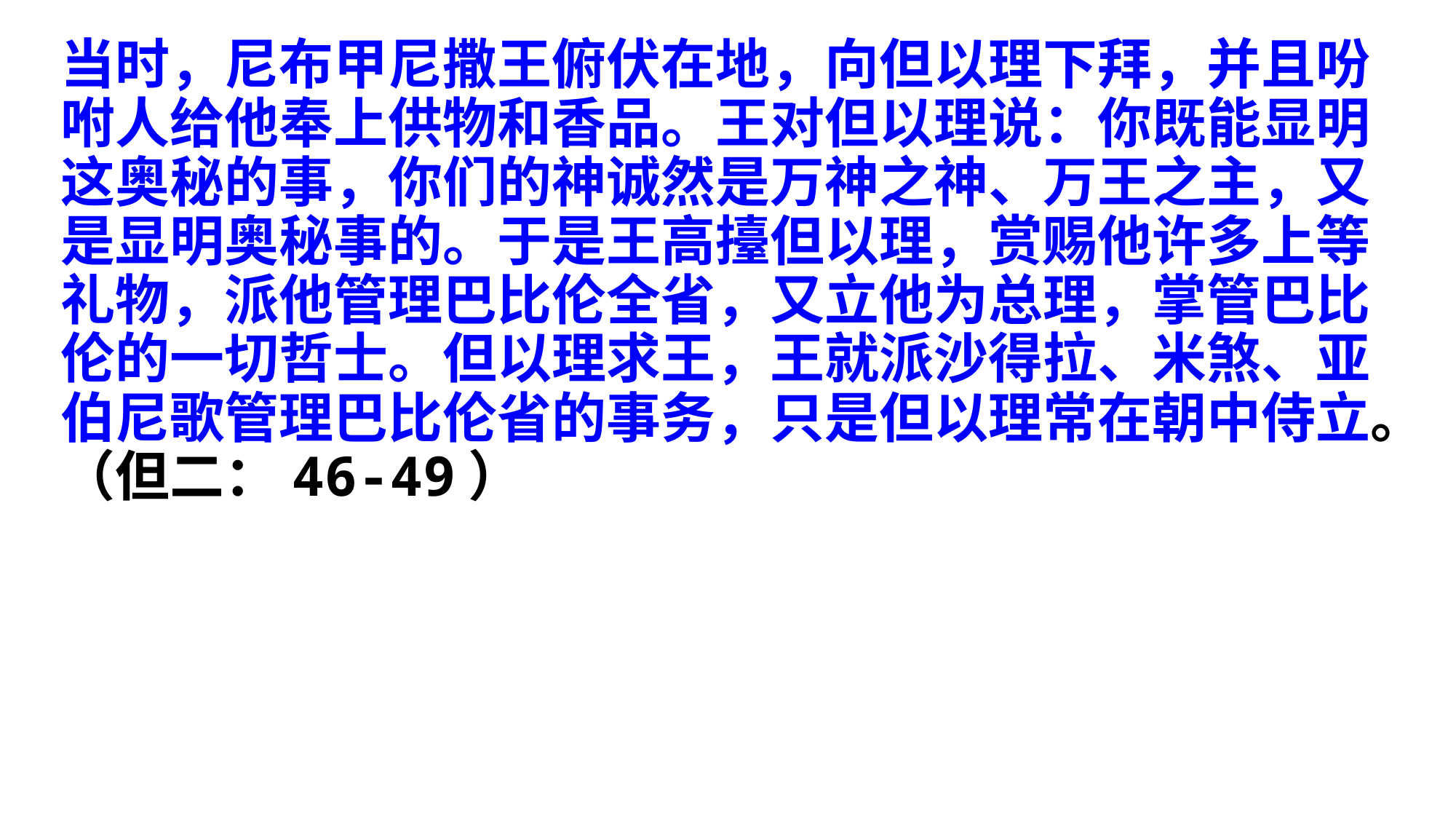

当时，尼布甲尼撒王俯伏在地，向但以理下拜，并且吩咐人给他奉上供物和香品。王对但以理说：你既能显明这奥秘的事，你们的神诚然是万神之神、万王之主，又是显明奥秘事的。于是王高擡但以理，赏赐他许多上等礼物，派他管理巴比伦全省，又立他为总理，掌管巴比伦的一切哲士。但以理求王，王就派沙得拉、米煞、亚伯尼歌管理巴比伦省的事务，只是但以理常在朝中侍立。（但二：46-49）